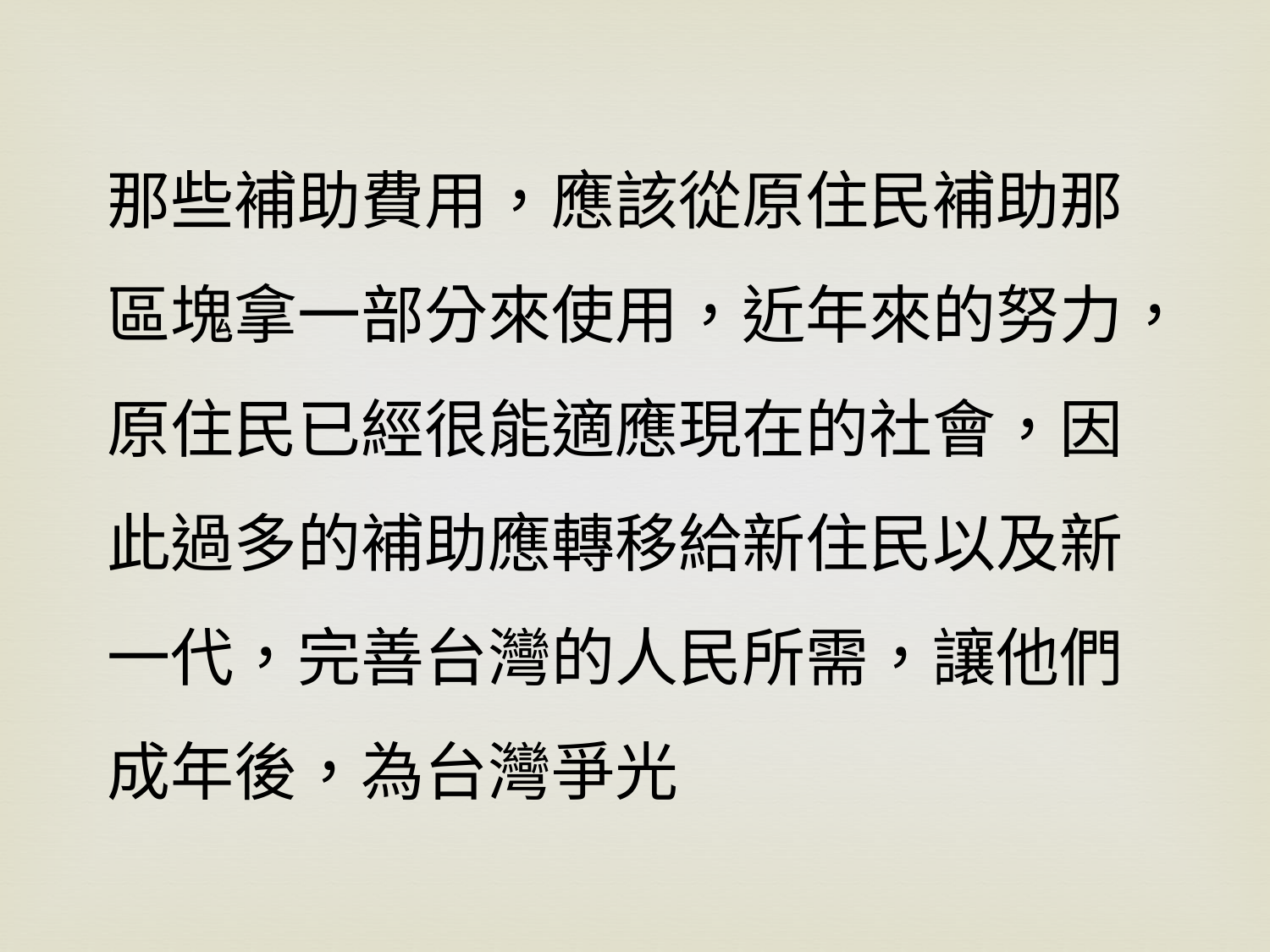

那些補助費用，應該從原住民補助那區塊拿一部分來使用，近年來的努力，原住民已經很能適應現在的社會，因此過多的補助應轉移給新住民以及新一代，完善台灣的人民所需，讓他們成年後，為台灣爭光